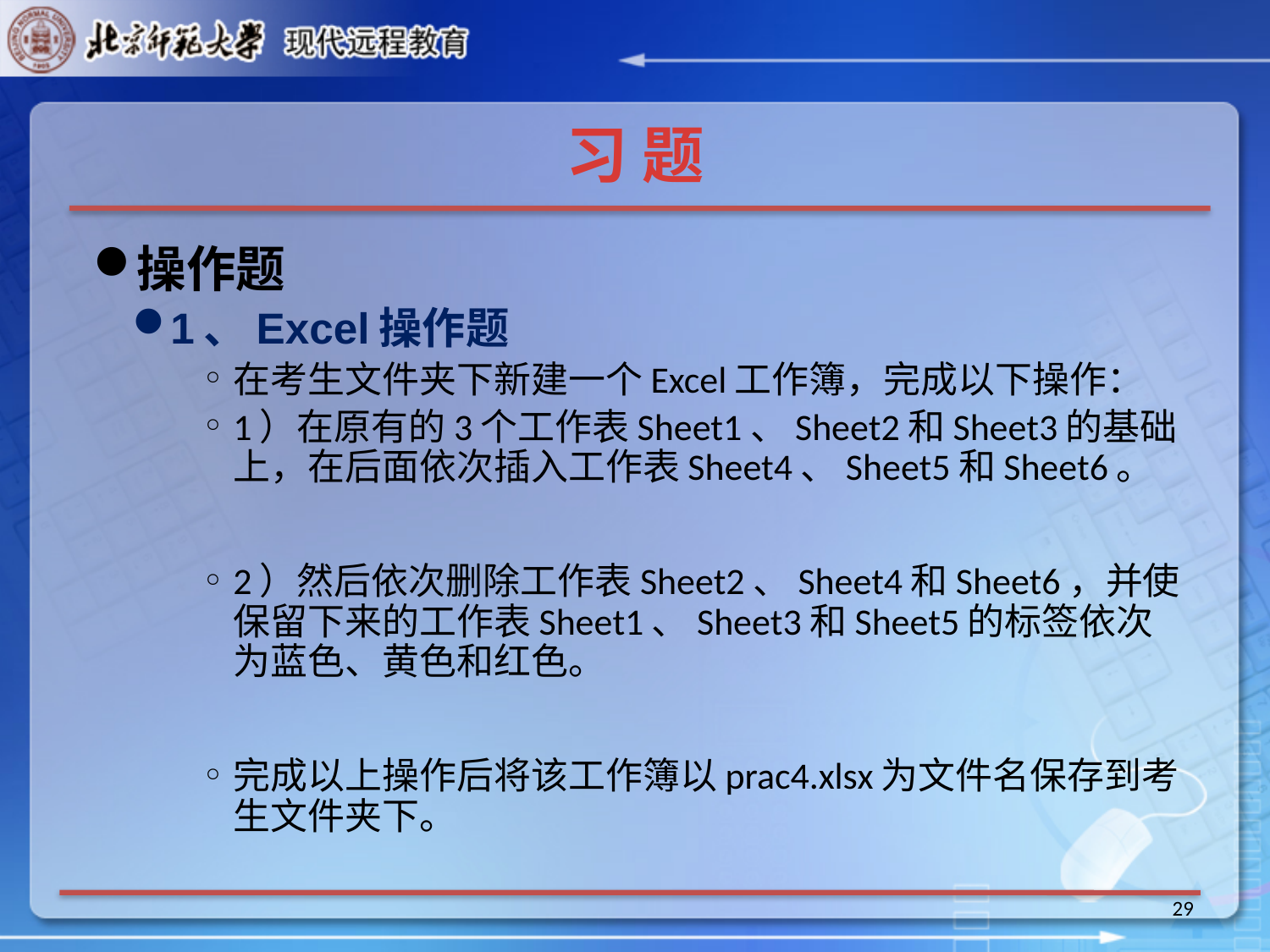

# 习 题
操作题
1、Excel操作题
在考生文件夹下新建一个Excel工作簿，完成以下操作：
1）在原有的3个工作表Sheet1、Sheet2和Sheet3的基础上，在后面依次插入工作表Sheet4、Sheet5和Sheet6。

2）然后依次删除工作表Sheet2、Sheet4和Sheet6，并使保留下来的工作表Sheet1、Sheet3和Sheet5的标签依次为蓝色、黄色和红色。

完成以上操作后将该工作簿以prac4.xlsx为文件名保存到考生文件夹下。
29